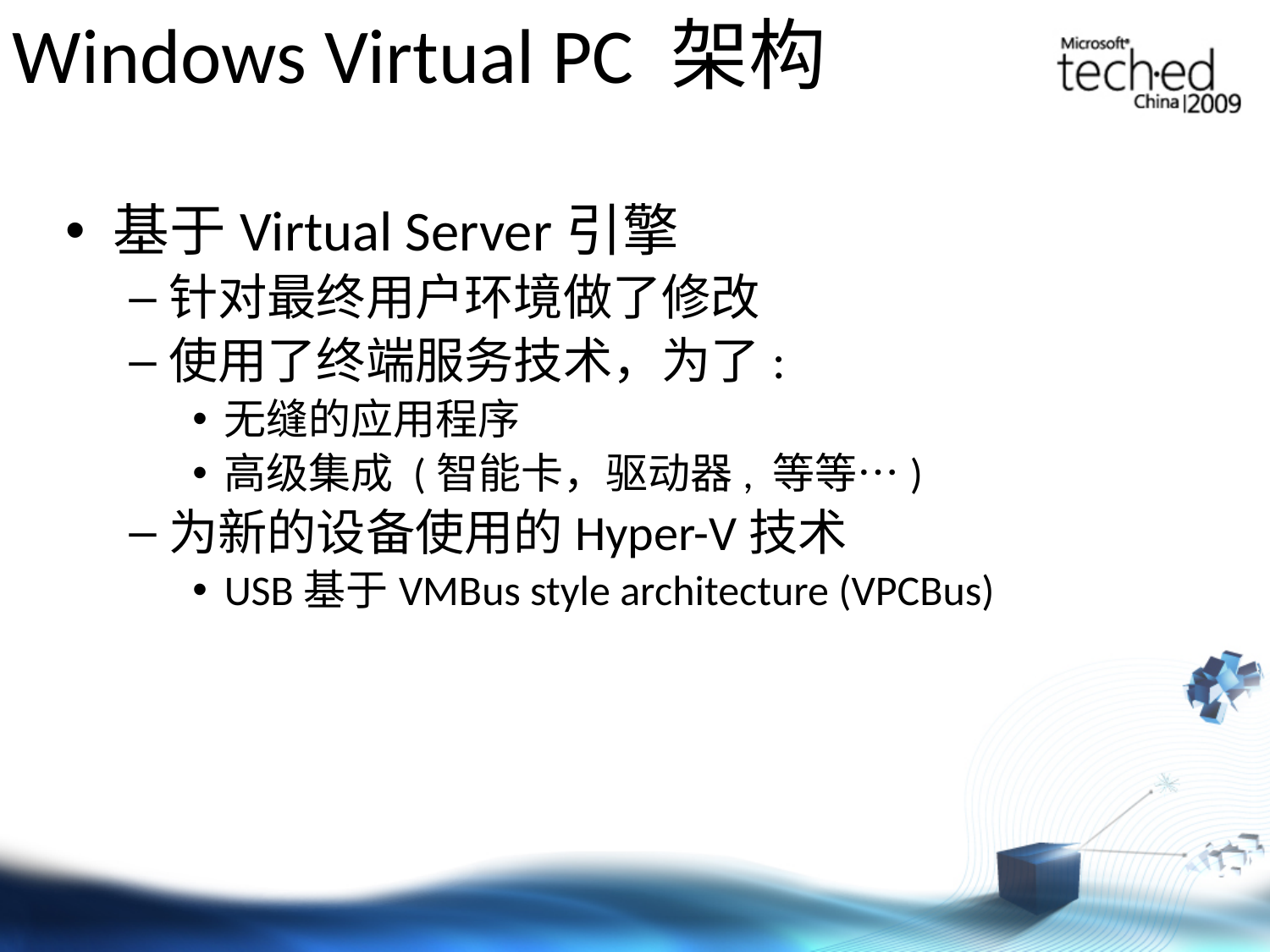

# Windows Virtual PC 架构
基于Virtual Server引擎
针对最终用户环境做了修改
使用了终端服务技术，为了:
无缝的应用程序
高级集成 (智能卡，驱动器, 等等…)
为新的设备使用的Hyper-V技术
USB基于VMBus style architecture (VPCBus)